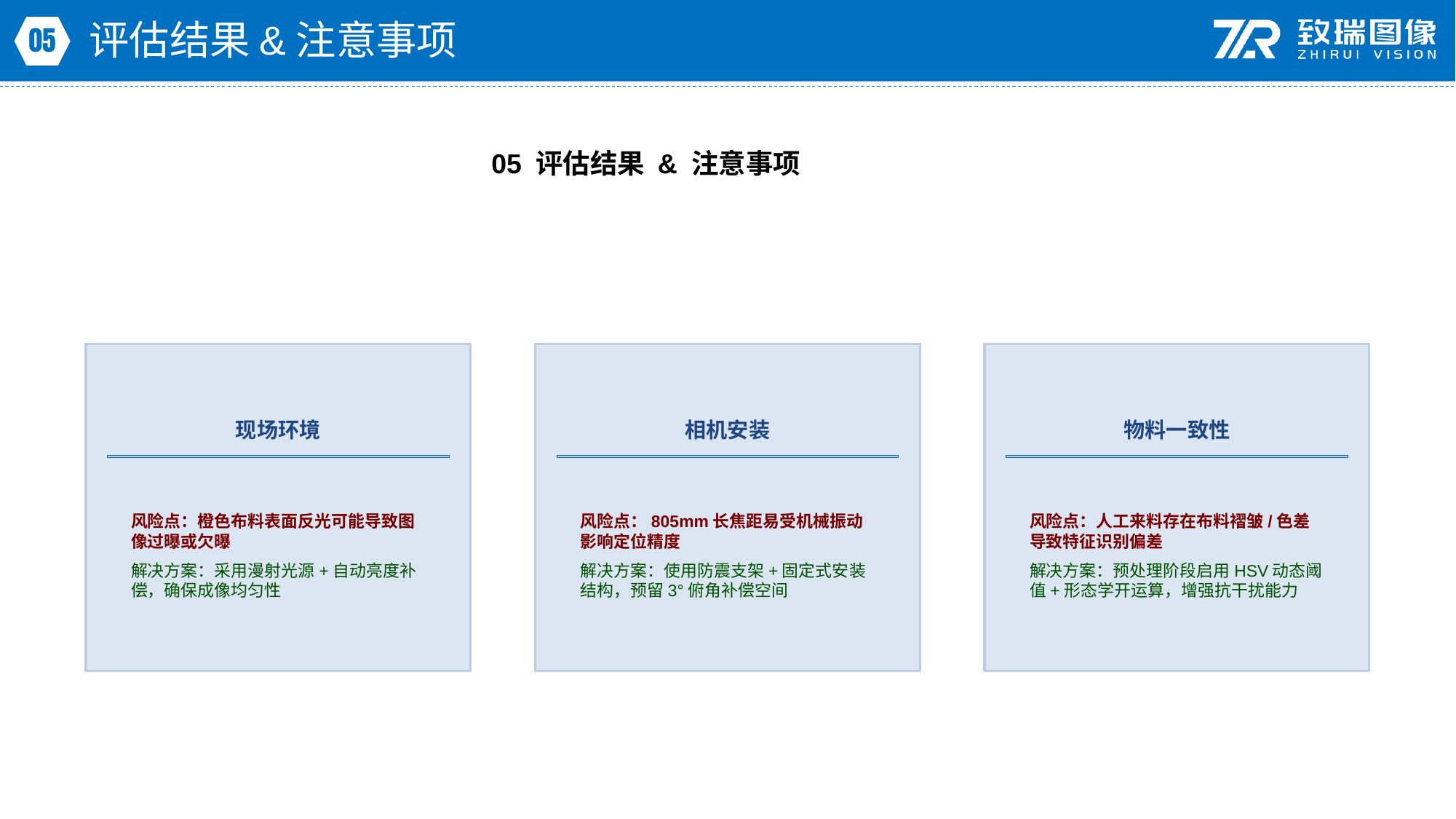

评估结果&注意事项
05

05 评估结果 & 注意事项

现场环境

相机安装

物料一致性

风险点：橙色布料表面反光可能导致图像过曝或欠曝
解决方案：采用漫射光源+自动亮度补偿，确保成像均匀性

风险点：805mm长焦距易受机械振动影响定位精度
解决方案：使用防震支架+固定式安装结构，预留3°俯角补偿空间

风险点：人工来料存在布料褶皱/色差导致特征识别偏差
解决方案：预处理阶段启用HSV动态阈值+形态学开运算，增强抗干扰能力